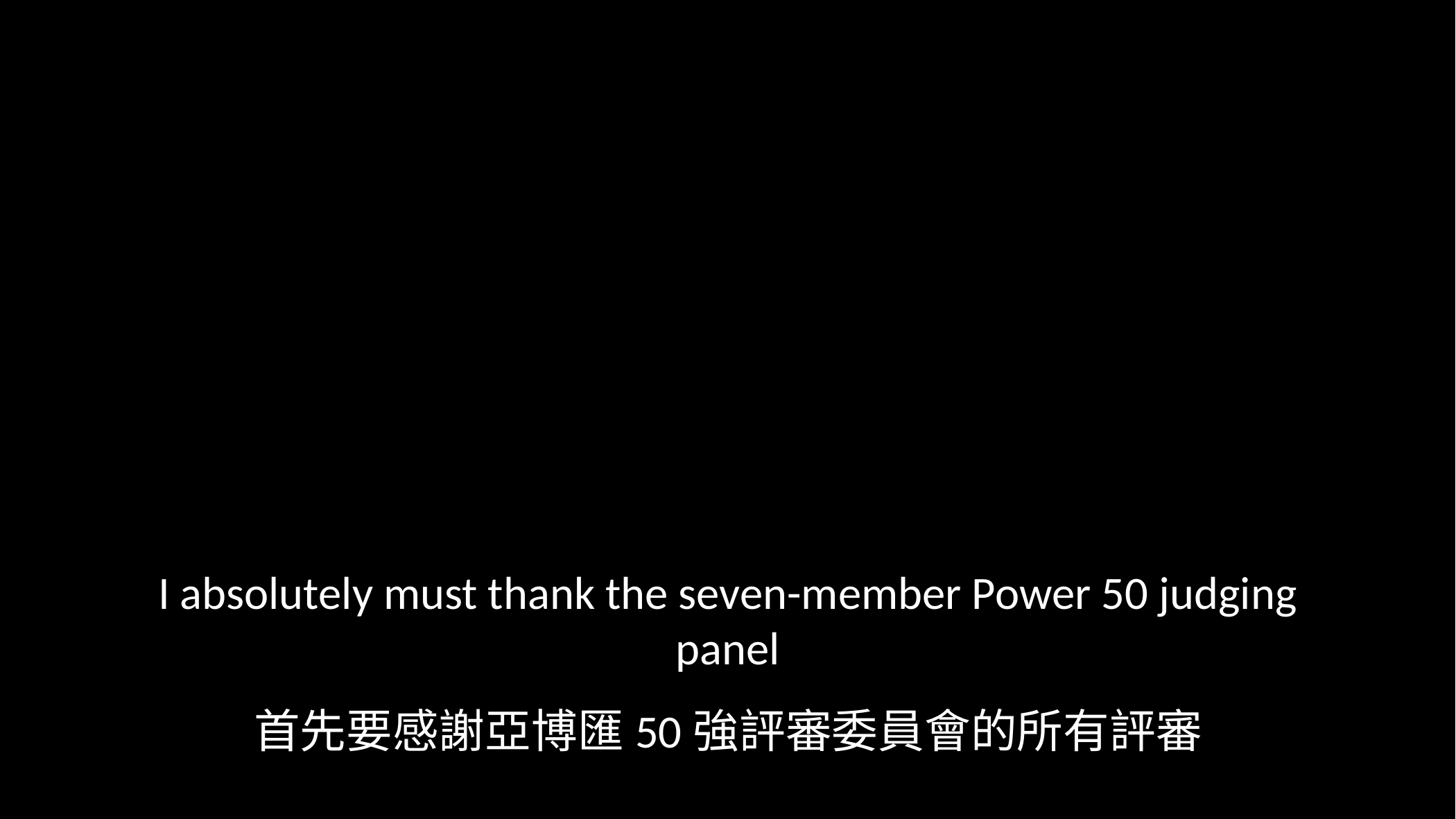

I absolutely must thank the seven-member Power 50 judging panel

首先要感謝亞博匯50強評審委員會的所有評審